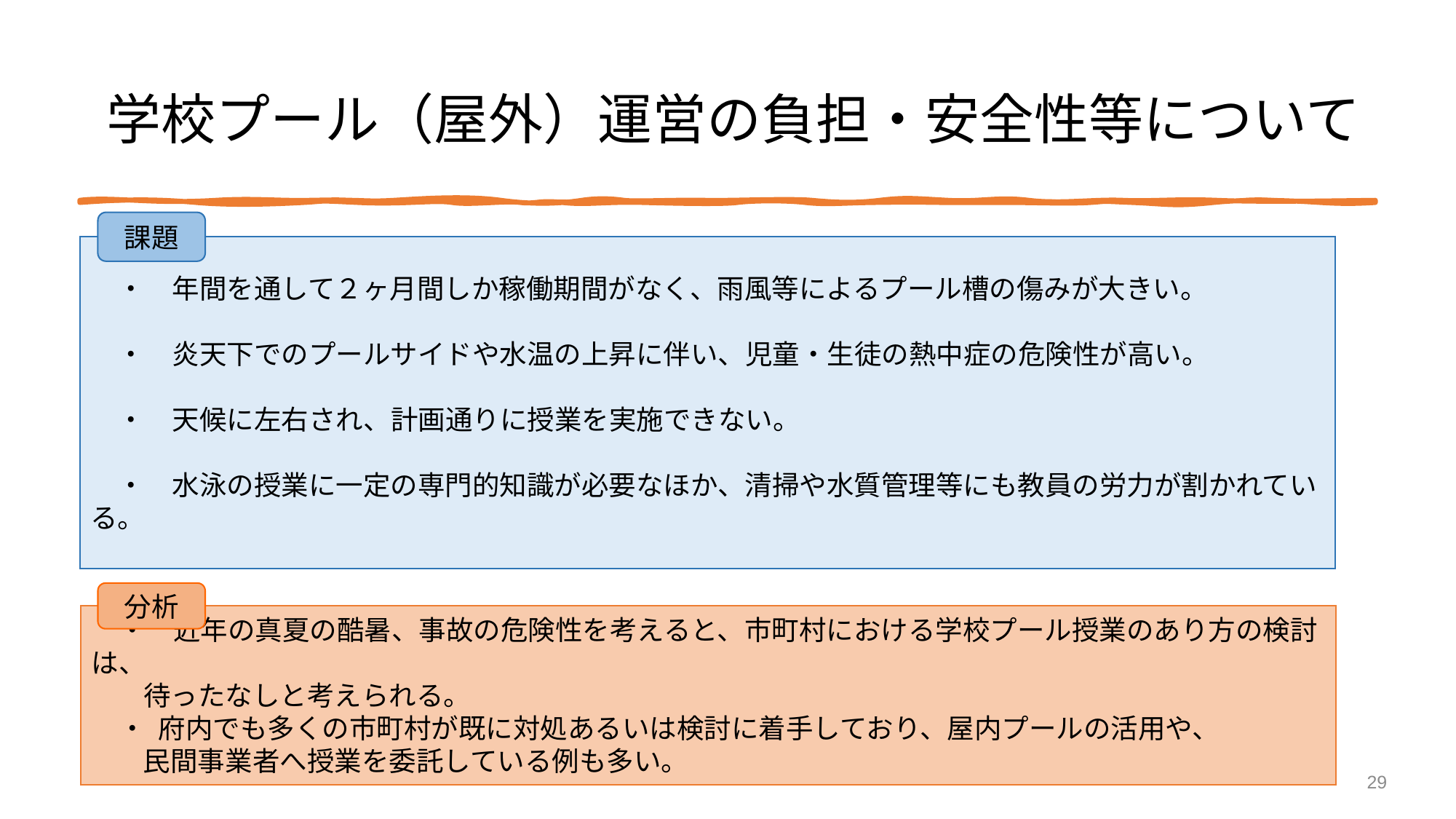

# 学校プール（屋外）運営の負担・安全性等について

課題
　・　年間を通して２ヶ月間しか稼働期間がなく、雨風等によるプール槽の傷みが大きい。

　・　炎天下でのプールサイドや水温の上昇に伴い、児童・生徒の熱中症の危険性が高い。

　・　天候に左右され、計画通りに授業を実施できない。

　・　水泳の授業に一定の専門的知識が必要なほか、清掃や水質管理等にも教員の労力が割かれている。
分析
　・　近年の真夏の酷暑、事故の危険性を考えると、市町村における学校プール授業のあり方の検討は、
　    待ったなしと考えられる。
　・  府内でも多くの市町村が既に対処あるいは検討に着手しており、屋内プールの活用や、
　    民間事業者へ授業を委託している例も多い。
29